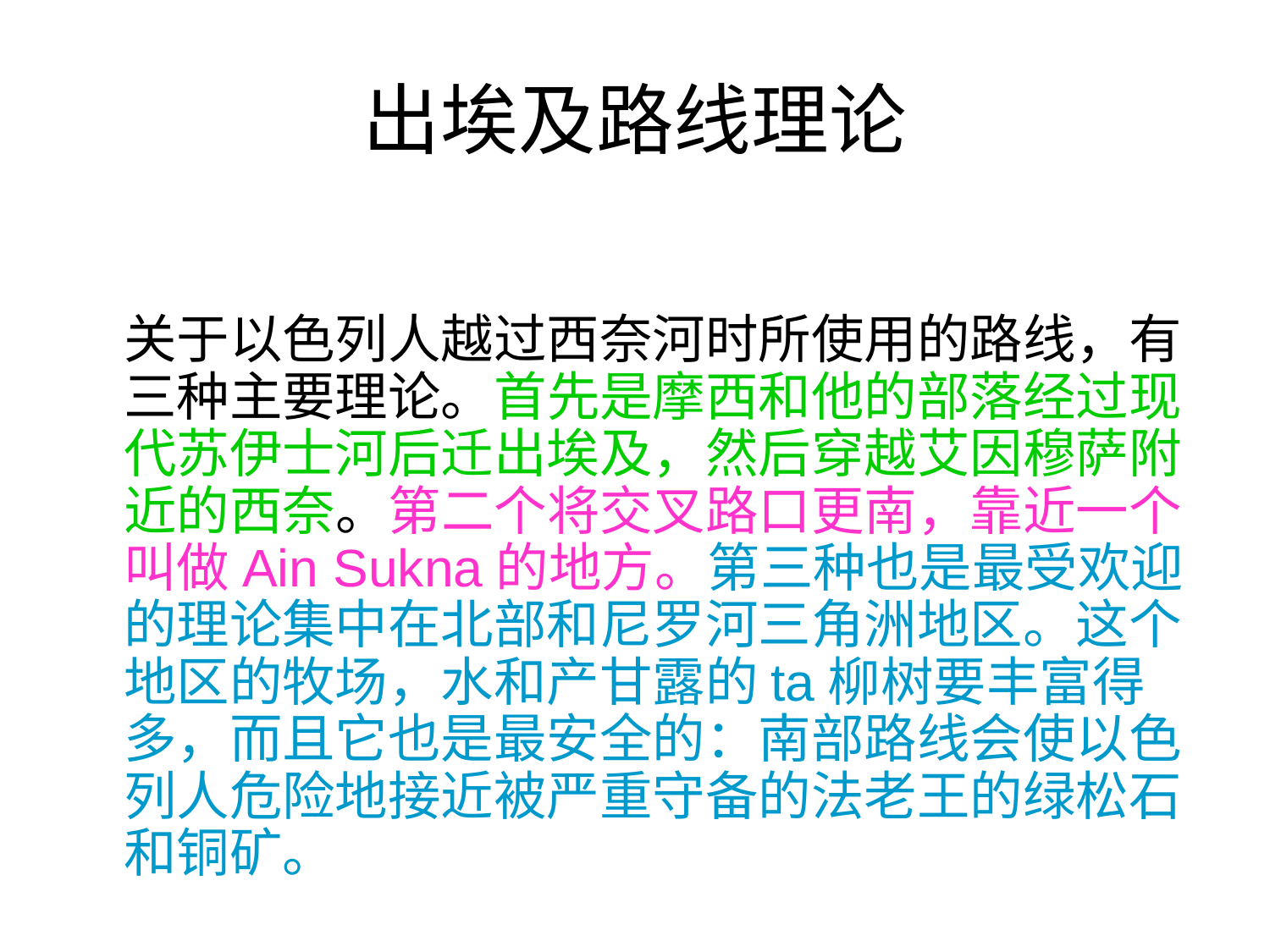

# 出埃及路线理论
	关于以色列人越过西奈河时所使用的路线，有三种主要理论。首先是摩西和他的部落经过现代苏伊士河后迁出埃及，然后穿越艾因穆萨附近的西奈。第二个将交叉路口更南，靠近一个叫做Ain Sukna的地方。第三种也是最受欢迎的理论集中在北部和尼罗河三角洲地区。这个地区的牧场，水和产甘露的ta柳树要丰富得多，而且它也是最安全的：南部路线会使以色列人危险地接近被严重守备的法老王的绿松石和铜矿。